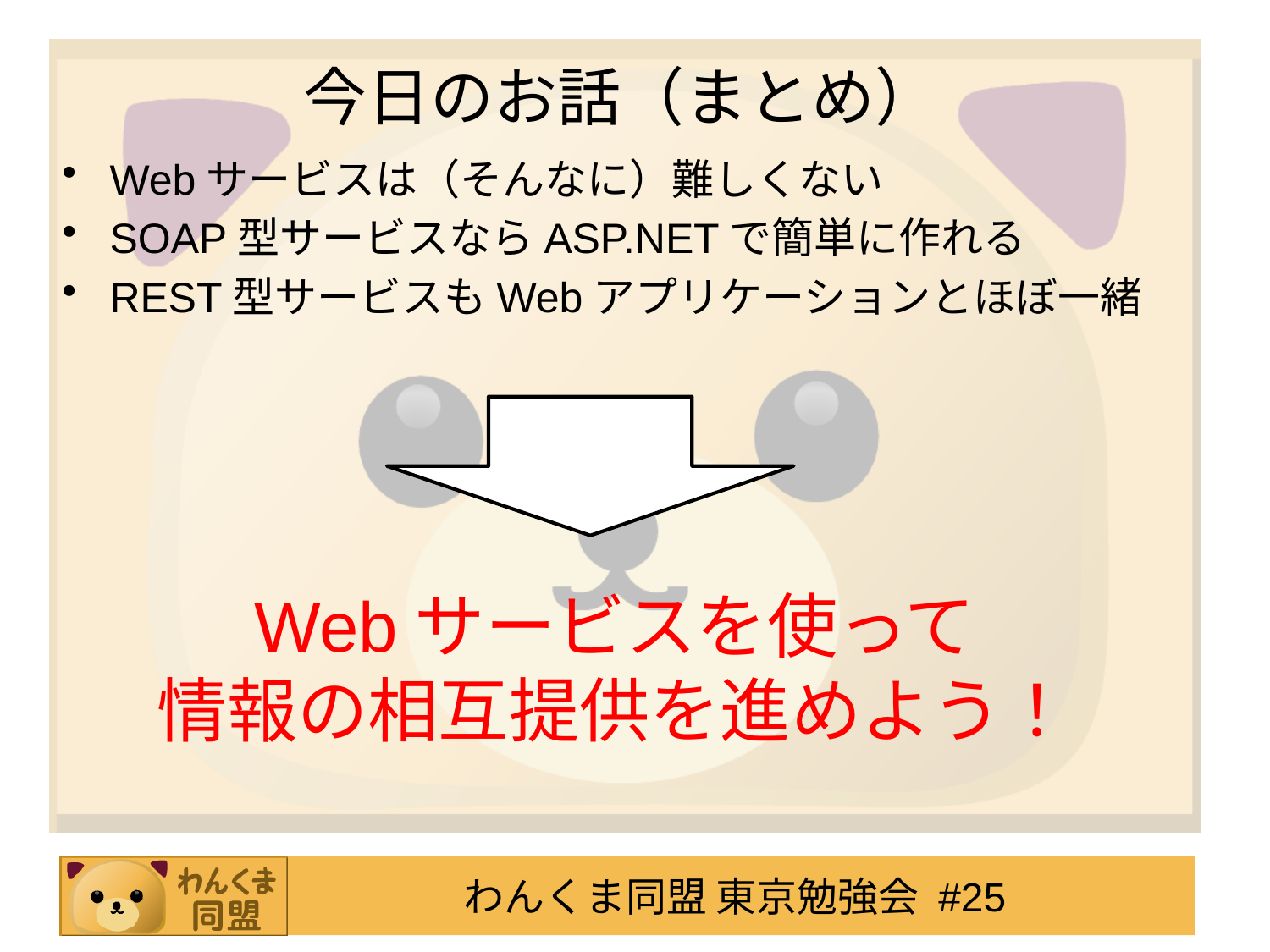

# 今日のお話（まとめ）
Webサービスは（そんなに）難しくない
SOAP型サービスならASP.NETで簡単に作れる
REST型サービスもWebアプリケーションとほぼ一緒

Webサービスを使って
情報の相互提供を進めよう！